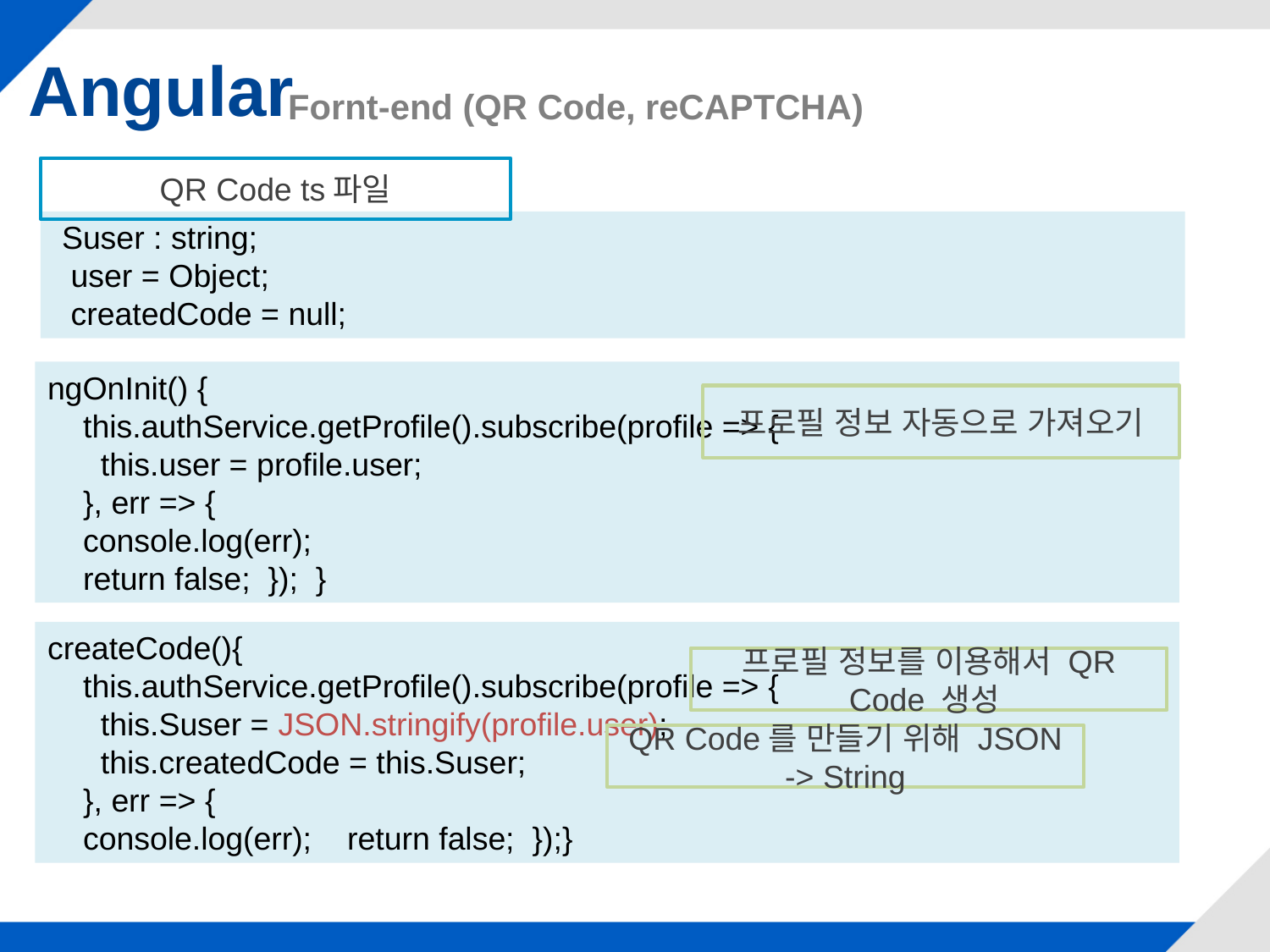

Angular
Fornt-end (QR Code, reCAPTCHA)
QR Code ts파일
 Suser : string;
  user = Object;
  createdCode = null;
ngOnInit() {
    this.authService.getProfile().subscribe(profile => {
      this.user = profile.user;
    }, err => {
    console.log(err);
    return false;  });  }
프로필 정보 자동으로 가져오기
createCode(){
    this.authService.getProfile().subscribe(profile => {
      this.Suser = JSON.stringify(profile.user);
      this.createdCode = this.Suser;
    }, err => {
    console.log(err);    return false;  });}
프로필 정보를 이용해서 QR Code 생성
QR Code를 만들기 위해 JSON -> String